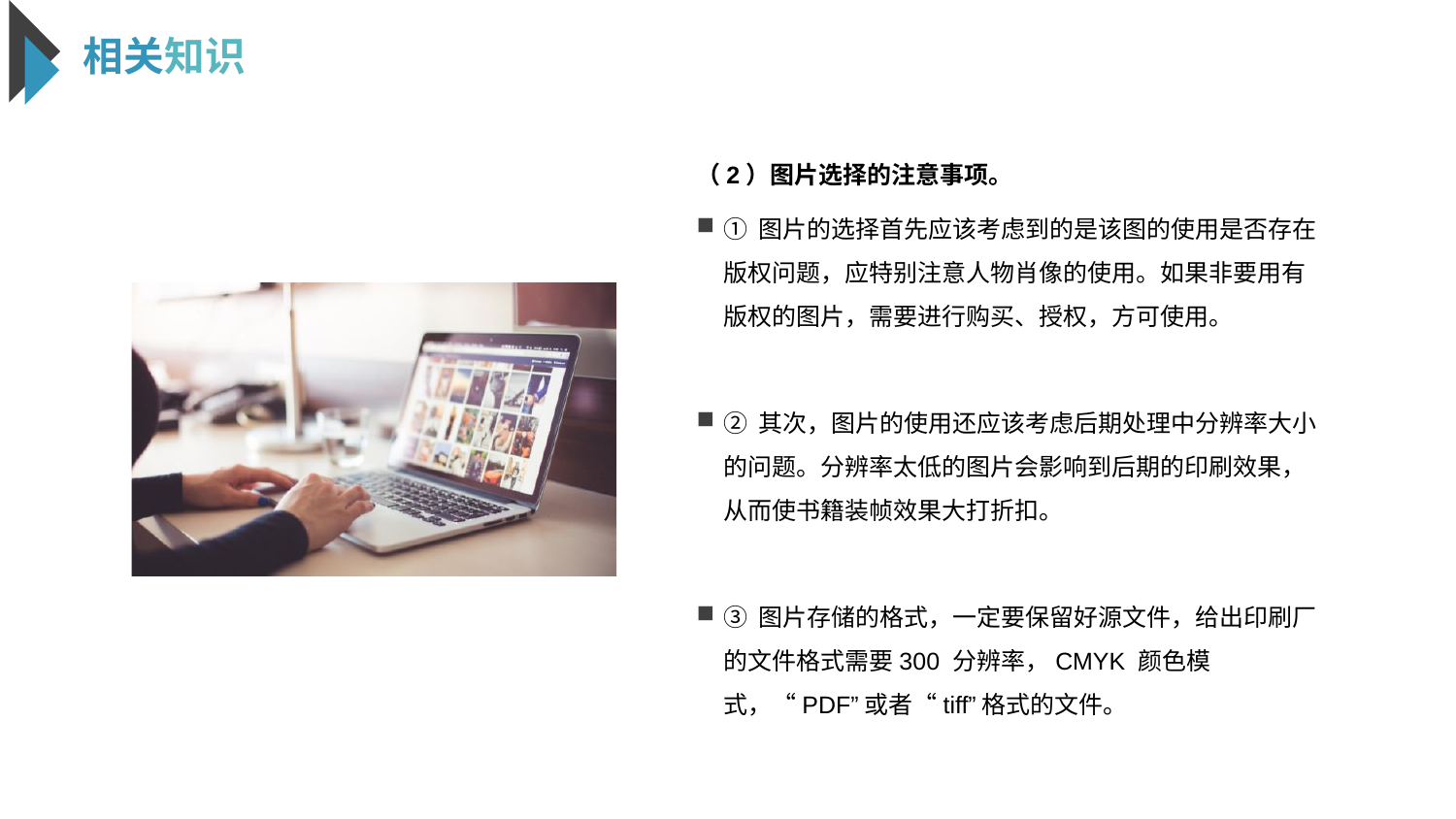

相关知识

（2）图片选择的注意事项。
① 图片的选择首先应该考虑到的是该图的使用是否存在版权问题，应特别注意人物肖像的使用。如果非要用有版权的图片，需要进行购买、授权，方可使用。

② 其次，图片的使用还应该考虑后期处理中分辨率大小的问题。分辨率太低的图片会影响到后期的印刷效果，从而使书籍装帧效果大打折扣。

③ 图片存储的格式，一定要保留好源文件，给出印刷厂的文件格式需要300 分辨率，CMYK 颜色模式，“PDF”或者“tiff”格式的文件。